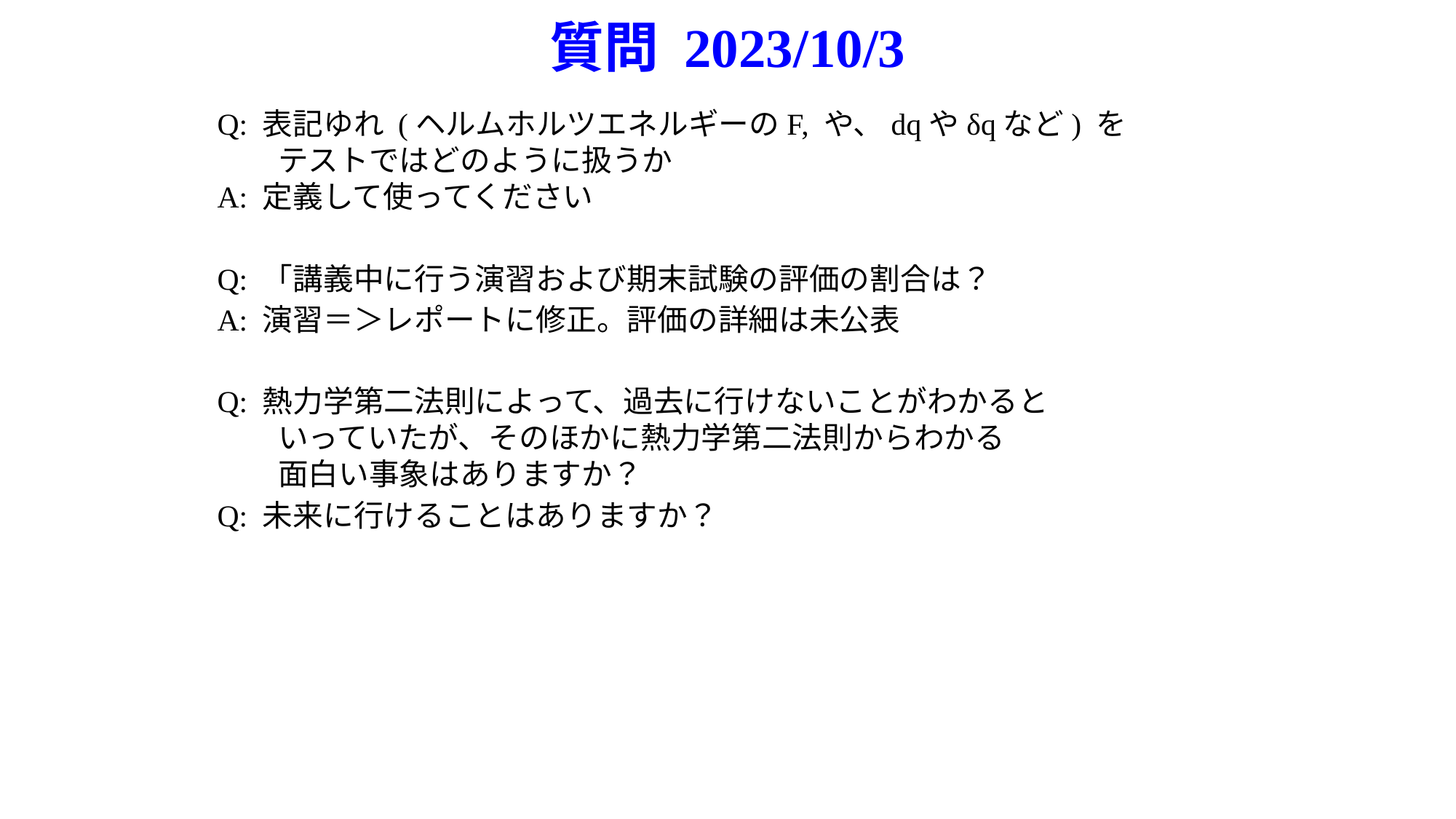

# 質問 2023/10/3
Q: 表記ゆれ (ヘルムホルツエネルギーのF, や、dqやδqなど) を
　　テストではどのように扱うか
A: 定義して使ってください

Q: 「講義中に行う演習および期末試験の評価の割合は？
A: 演習＝＞レポートに修正。評価の詳細は未公表

Q: 熱力学第二法則によって、過去に行けないことがわかると
　　いっていたが、そのほかに熱力学第二法則からわかる
　　面白い事象はありますか？
Q: 未来に行けることはありますか？